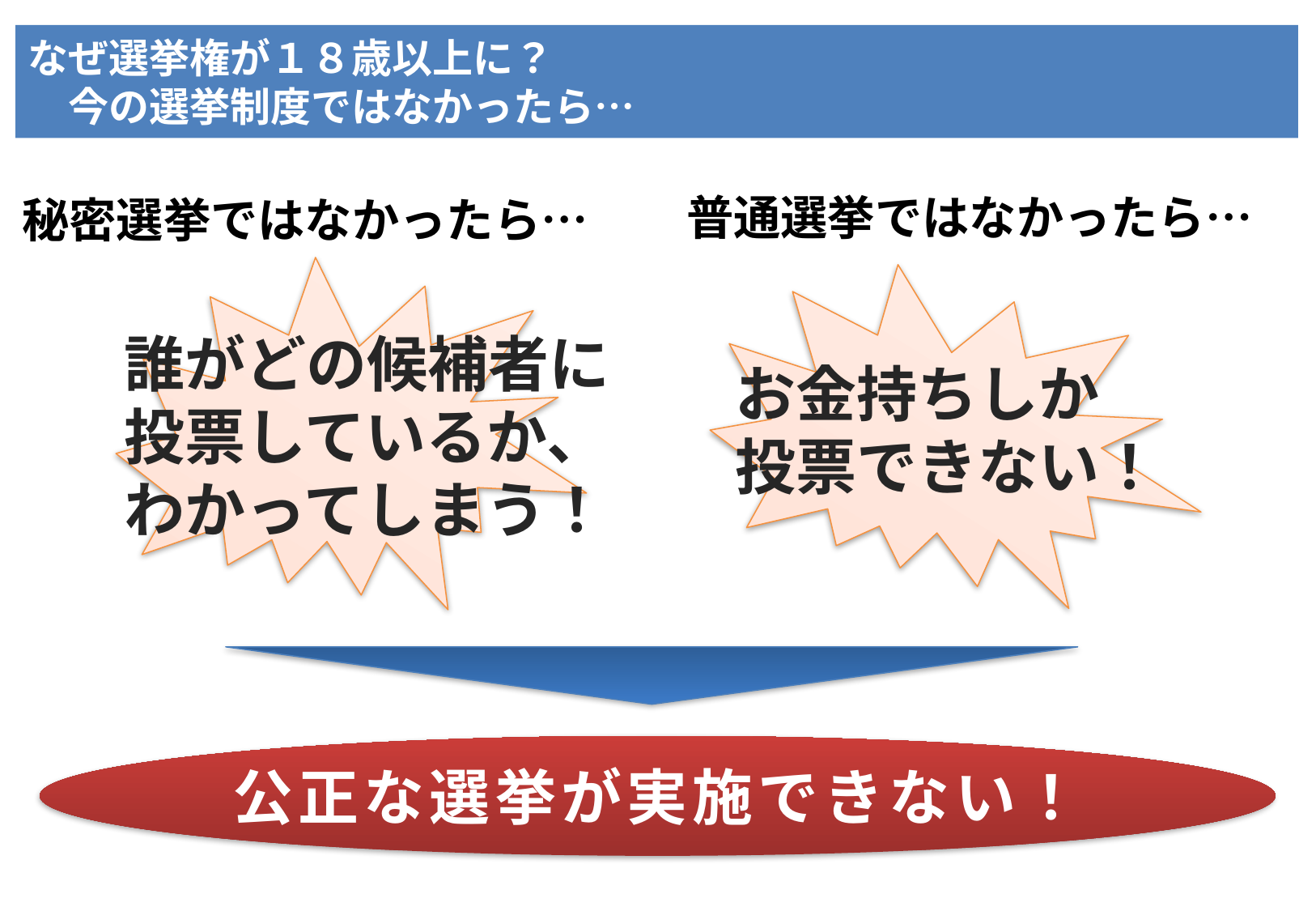

# なぜ選挙権が１８歳以上に？ 　今の選挙制度ではなかったら…
普通選挙ではなかったら…
秘密選挙ではなかったら…

誰がどの候補者に
投票しているか、
わかってしまう！
お金持ちしか
投票できない！

公正な選挙が実施できない！